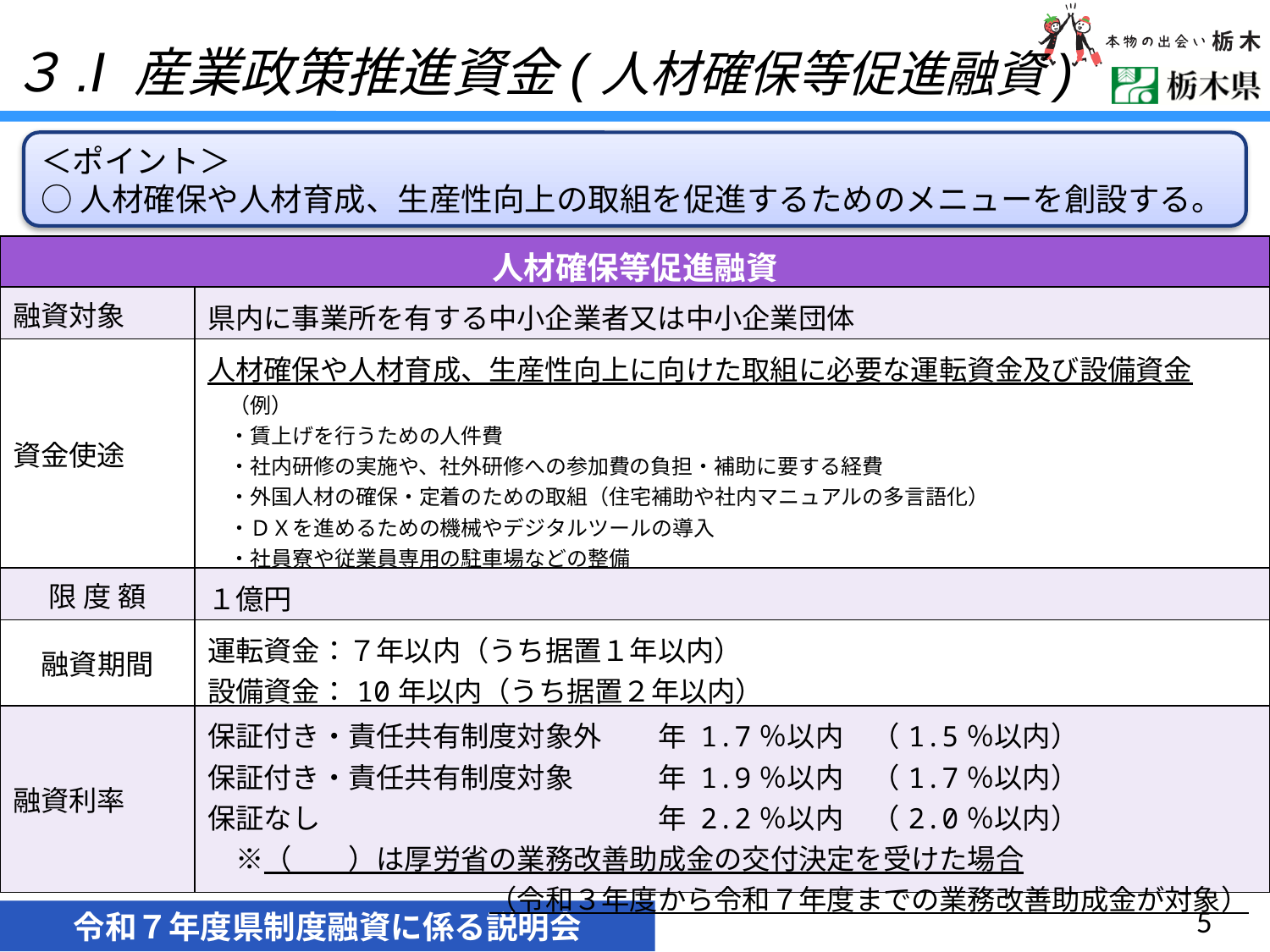

３.Ⅰ 産業政策推進資金(人材確保等促進融資)
＜ポイント＞
○人材確保や人材育成、生産性向上の取組を促進するためのメニューを創設する。
| 人材確保等促進融資 |  |
| --- | --- |
| 融資対象 | 県内に事業所を有する中小企業者又は中小企業団体 |
| 資金使途 | 人材確保や人材育成、生産性向上に向けた取組に必要な運転資金及び設備資金 　（例） 　・賃上げを行うための人件費 　・社内研修の実施や、社外研修への参加費の負担・補助に要する経費 　・外国人材の確保・定着のための取組（住宅補助や社内マニュアルの多言語化） 　・ＤＸを進めるための機械やデジタルツールの導入 　・社員寮や従業員専用の駐車場などの整備 　・女性が働きやすい職場環境の整備（社内託児所やトイレ、更衣室など）　等 |
| 限 度 額 | １億円 |
| 融資期間 | 運転資金：７年以内（うち据置１年以内） 設備資金：10年以内（うち据置２年以内） |
| 融資利率 | 保証付き・責任共有制度対象外　　年 1.7％以内　（1.5％以内） 保証付き・責任共有制度対象　　　年 1.9％以内　（1.7％以内） 保証なし　　　　　　　　　　　　年 2.2％以内　（2.0％以内） 　※（　　）は厚労省の業務改善助成金の交付決定を受けた場合 　　　　　　　　　　（令和３年度から令和７年度までの業務改善助成金が対象） |
5